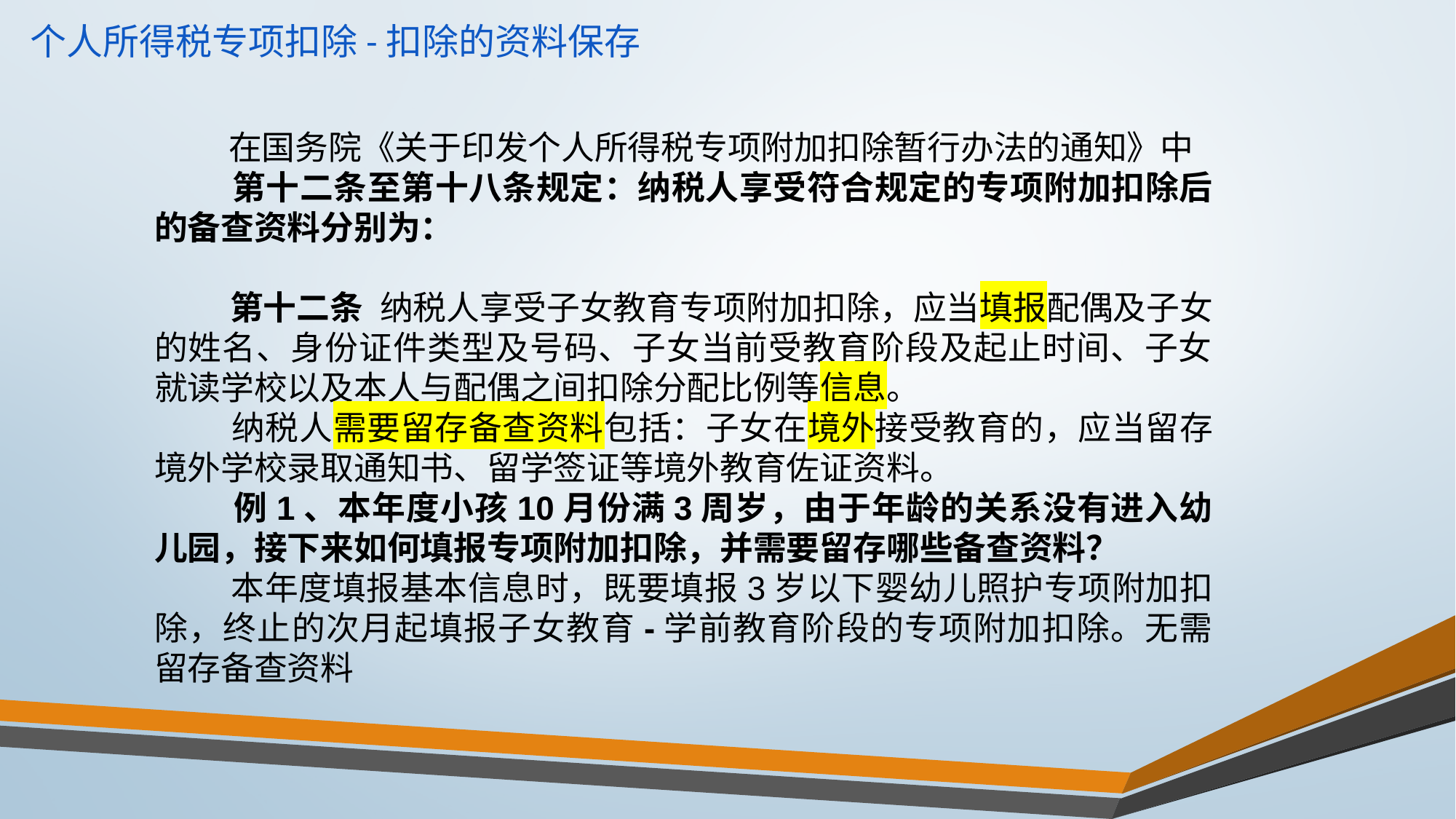

在国务院《关于印发个人所得税专项附加扣除暂行办法的通知》中
    第十二条至第十八条规定：纳税人享受符合规定的专项附加扣除后的备查资料分别为：

    第十二条 纳税人享受子女教育专项附加扣除，应当填报配偶及子女的姓名、身份证件类型及号码、子女当前受教育阶段及起止时间、子女就读学校以及本人与配偶之间扣除分配比例等信息。
    纳税人需要留存备查资料包括：子女在境外接受教育的，应当留存境外学校录取通知书、留学签证等境外教育佐证资料。
    例1、本年度小孩10月份满3周岁，由于年龄的关系没有进入幼儿园，接下来如何填报专项附加扣除，并需要留存哪些备查资料？
    本年度填报基本信息时，既要填报3岁以下婴幼儿照护专项附加扣除，终止的次月起填报子女教育-学前教育阶段的专项附加扣除。无需留存备查资料